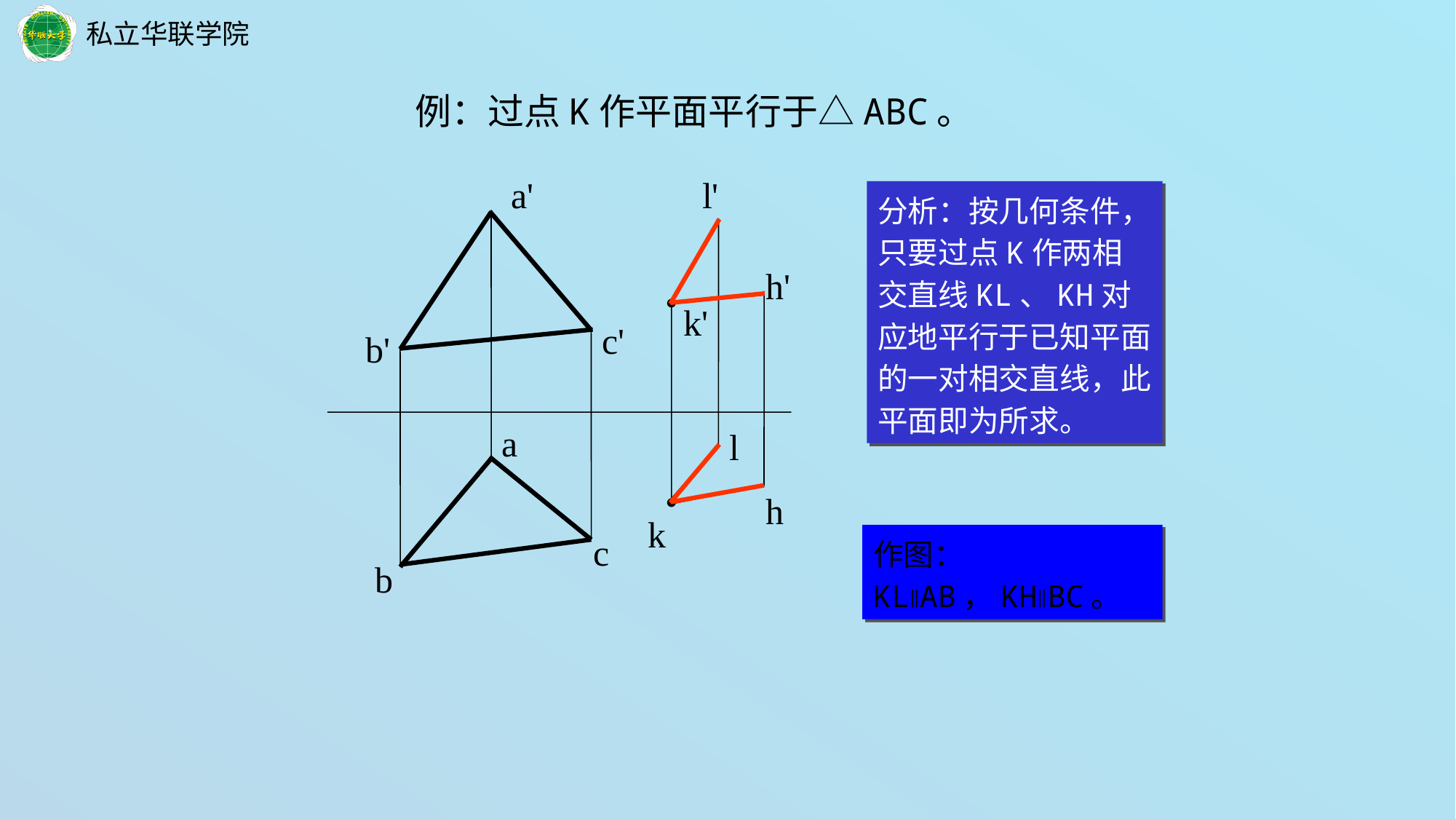

例：过点K作平面平行于△ABC。
l'
a'

•
k'

c'
b'

a

•
k
c

b

分析：按几何条件，只要过点K作两相交直线KL、KH对应地平行于已知平面的一对相交直线，此平面即为所求。

h'

l

h

作图：KL∥AB，KH∥BC。